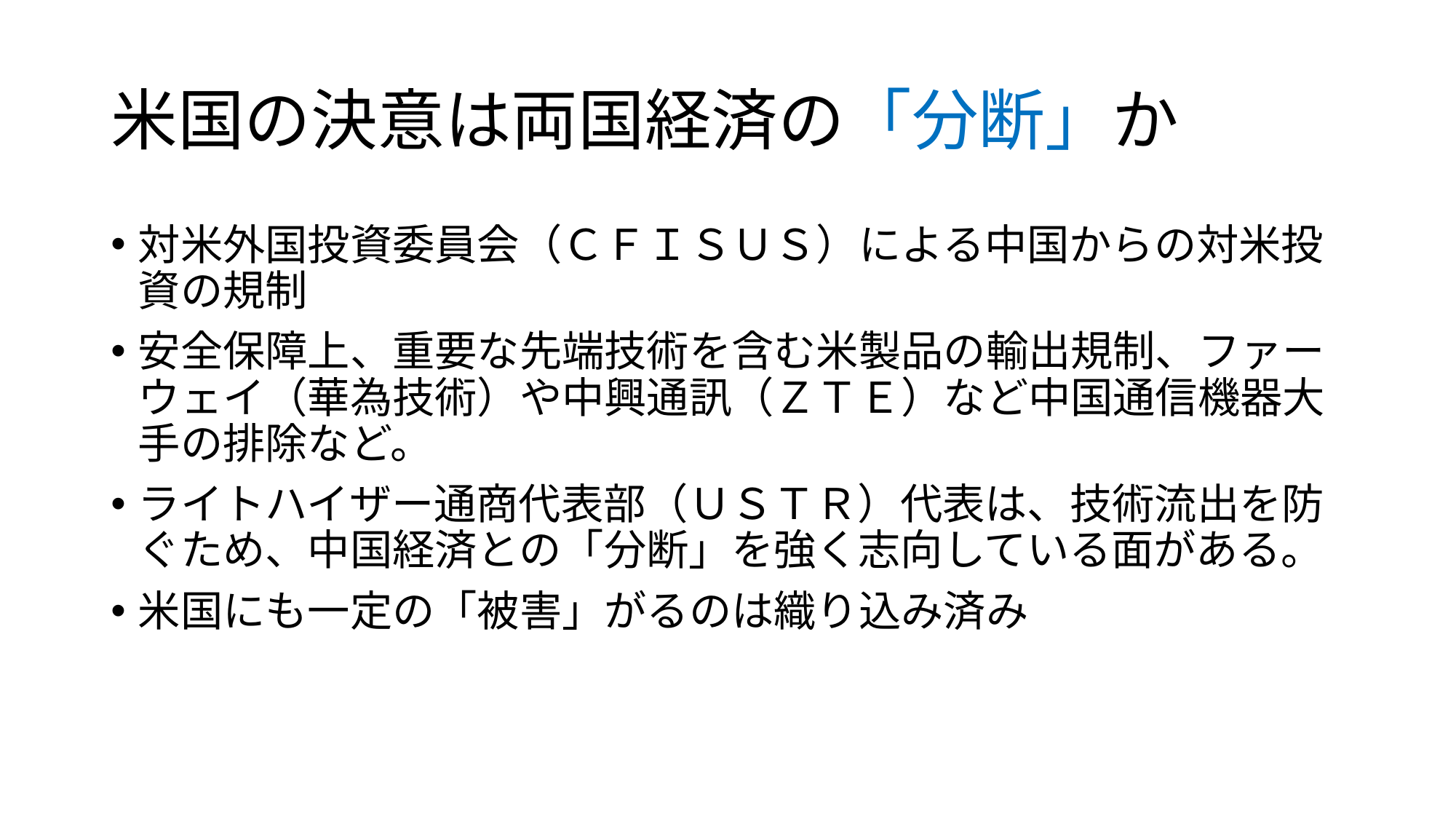

# 米国の決意は両国経済の「分断」か
対米外国投資委員会（ＣＦＩＳＵＳ）による中国からの対米投資の規制
安全保障上、重要な先端技術を含む米製品の輸出規制、ファーウェイ（華為技術）や中興通訊（ＺＴＥ）など中国通信機器大手の排除など。
ライトハイザー通商代表部（ＵＳＴＲ）代表は、技術流出を防ぐため、中国経済との「分断」を強く志向している面がある。
米国にも一定の「被害」がるのは織り込み済み